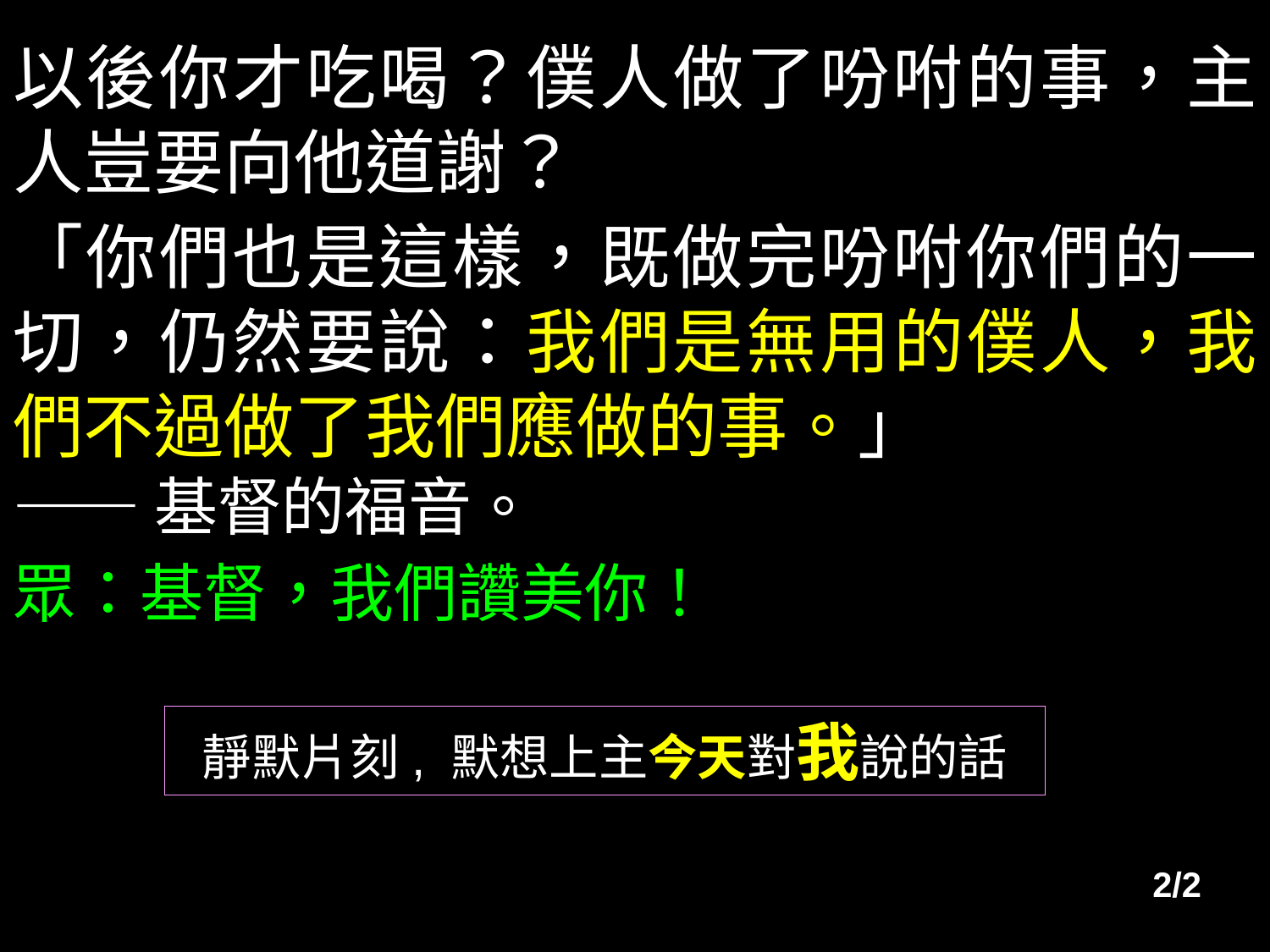

以後你才吃喝？僕人做了吩咐的事，主人豈要向他道謝？
「你們也是這樣，既做完吩咐你們的一切，仍然要說：我們是無用的僕人，我們不過做了我們應做的事。」
——基督的福音。
眾：基督，我們讚美你！

靜默片刻, 默想上主今天對我說的話
2/2